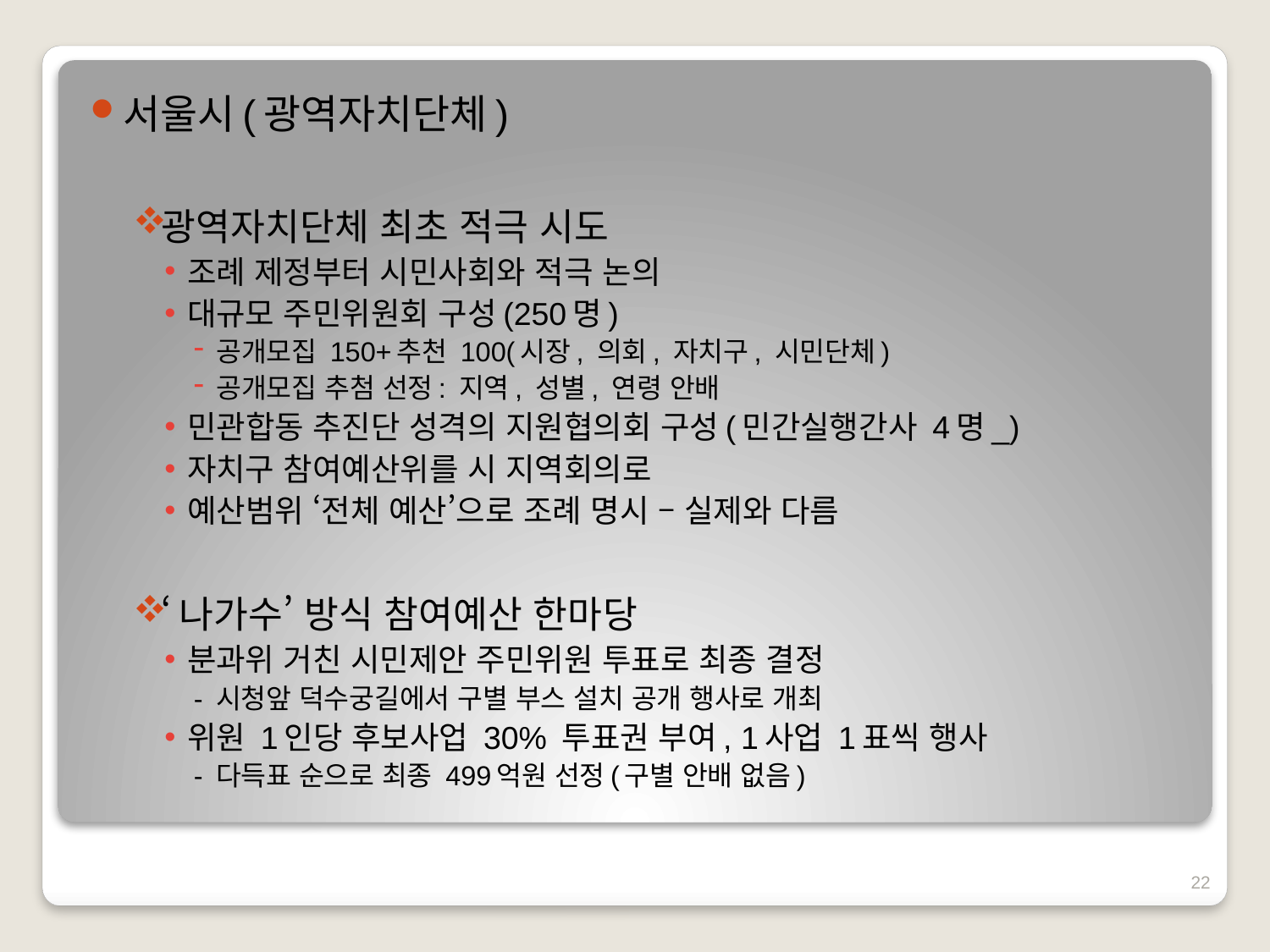

서울시(광역자치단체)

광역자치단체 최초 적극 시도
조례 제정부터 시민사회와 적극 논의
대규모 주민위원회 구성(250명)
공개모집 150+추천 100(시장, 의회, 자치구, 시민단체)
공개모집 추첨 선정: 지역, 성별, 연령 안배
민관합동 추진단 성격의 지원협의회 구성(민간실행간사 4명_)
자치구 참여예산위를 시 지역회의로
예산범위 ‘전체 예산’으로 조례 명시 – 실제와 다름

‘나가수’ 방식 참여예산 한마당
분과위 거친 시민제안 주민위원 투표로 최종 결정
- 시청앞 덕수궁길에서 구별 부스 설치 공개 행사로 개최
위원 1인당 후보사업 30% 투표권 부여, 1사업 1표씩 행사
- 다득표 순으로 최종 499억원 선정(구별 안배 없음)

22